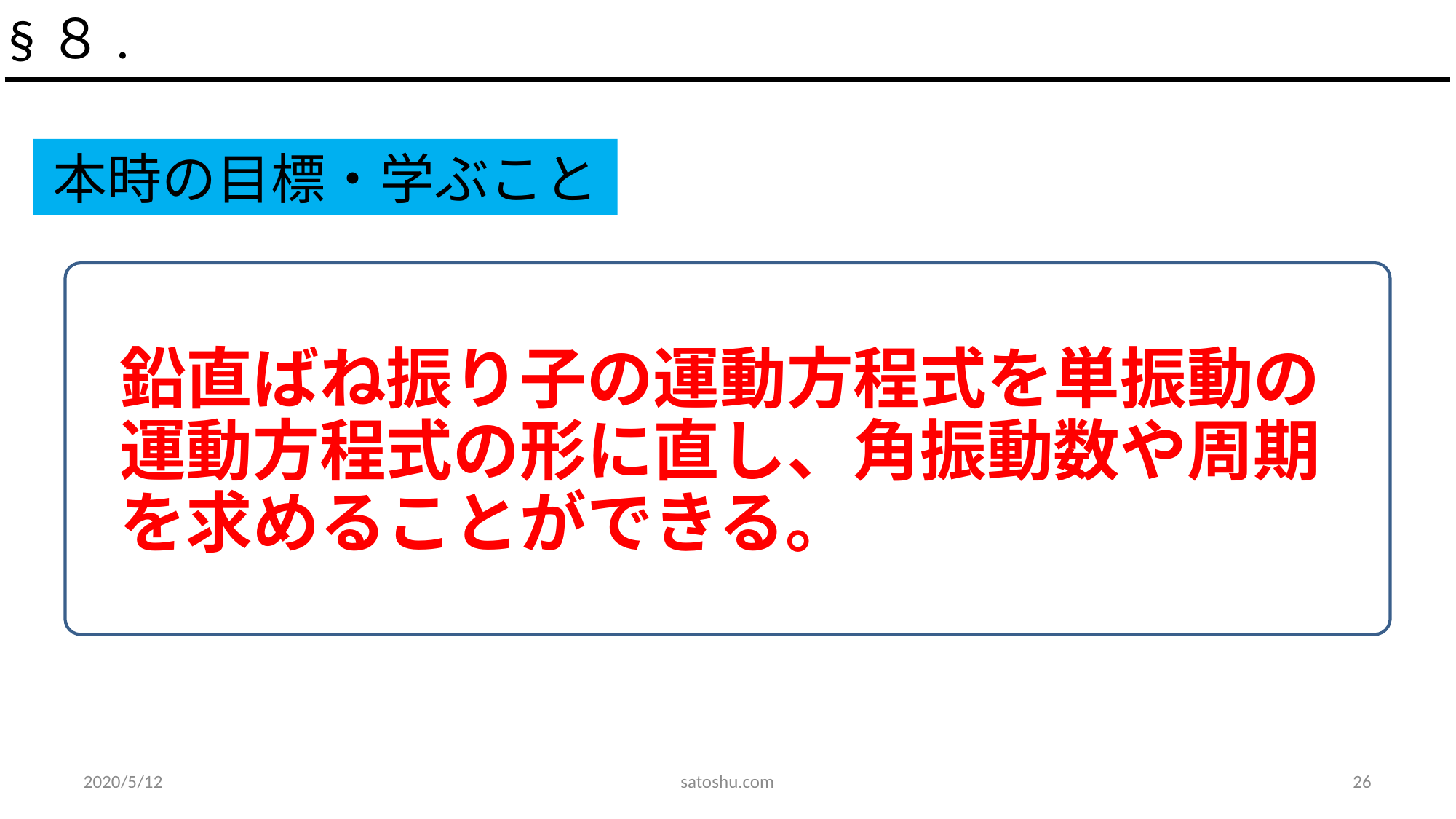

§８.
本時の目標・学ぶこと

鉛直ばね振り子の運動方程式を単振動の運動方程式の形に直し、角振動数や周期を求めることができる。
2020/5/12
satoshu.com
26